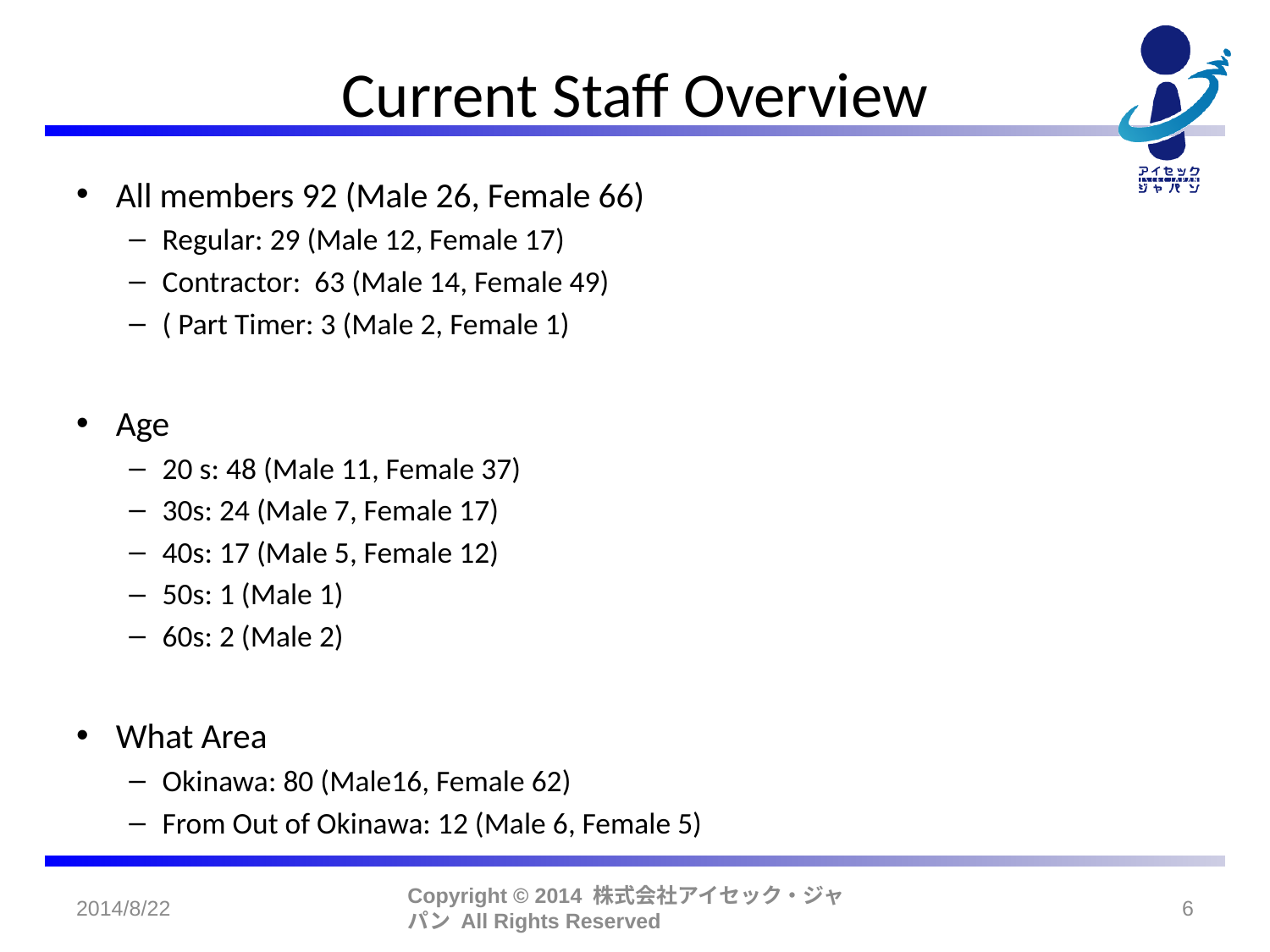

# Current Staff Overview
All members 92 (Male 26, Female 66)
Regular: 29 (Male 12, Female 17)
Contractor:  63 (Male 14, Female 49)
( Part Timer: 3 (Male 2, Female 1)

Age
20 s: 48 (Male 11, Female 37)
30s: 24 (Male 7, Female 17)
40s: 17 (Male 5, Female 12)
50s: 1 (Male 1)
60s: 2 (Male 2)

What Area
Okinawa: 80 (Male16, Female 62)
From Out of Okinawa: 12 (Male 6, Female 5)
2014/8/22
Copyright © 2014 株式会社アイセック・ジャパン All Rights Reserved
6